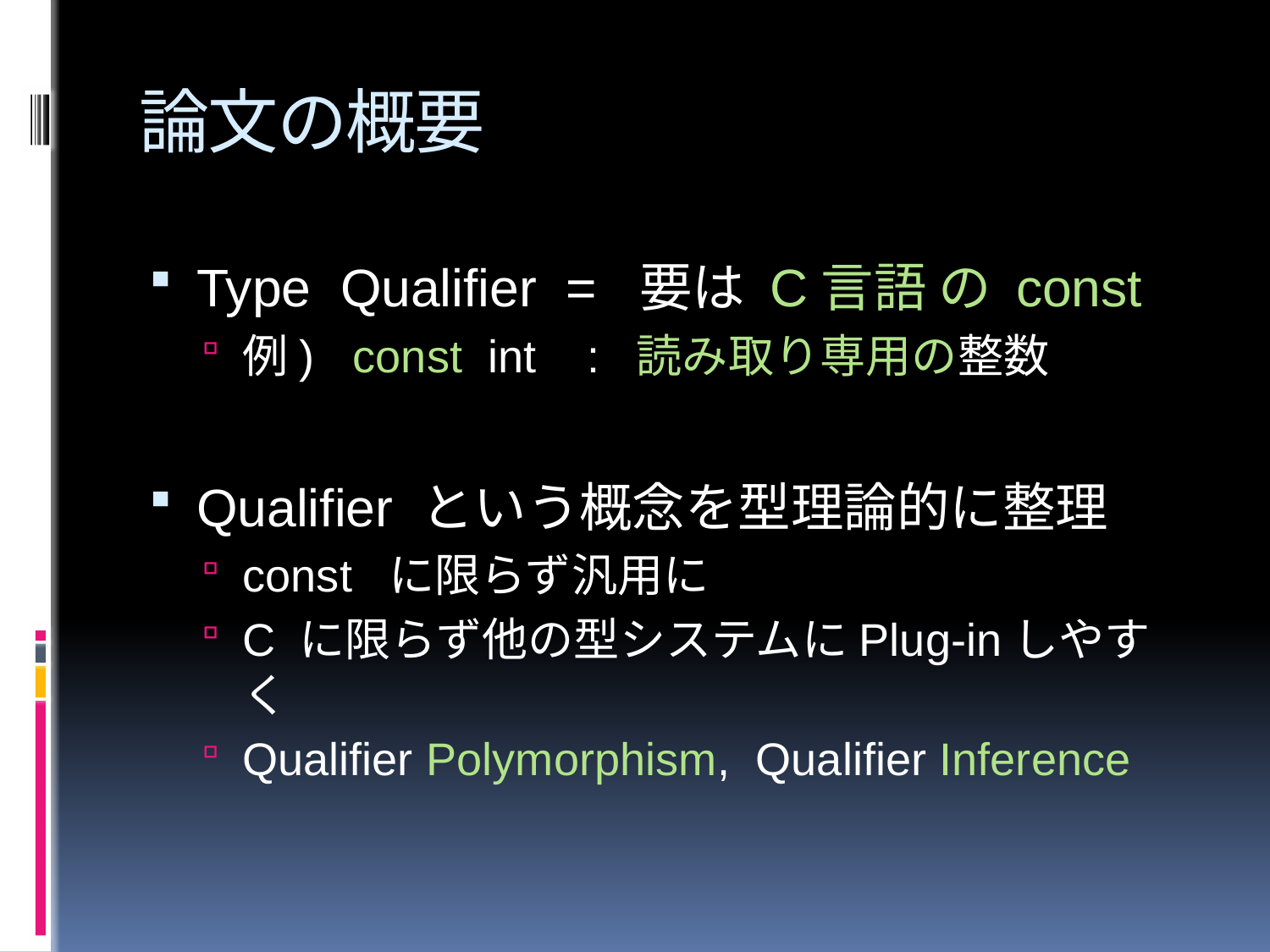

# 論文の概要
Type  Qualifier  =  要は C言語 の const
例)   const  int    :  読み取り専用の整数

Qualifier という概念を型理論的に整理
const  に限らず汎用に
C に限らず他の型システムにPlug-inしやすく
Qualifier Polymorphism,  Qualifier Inference